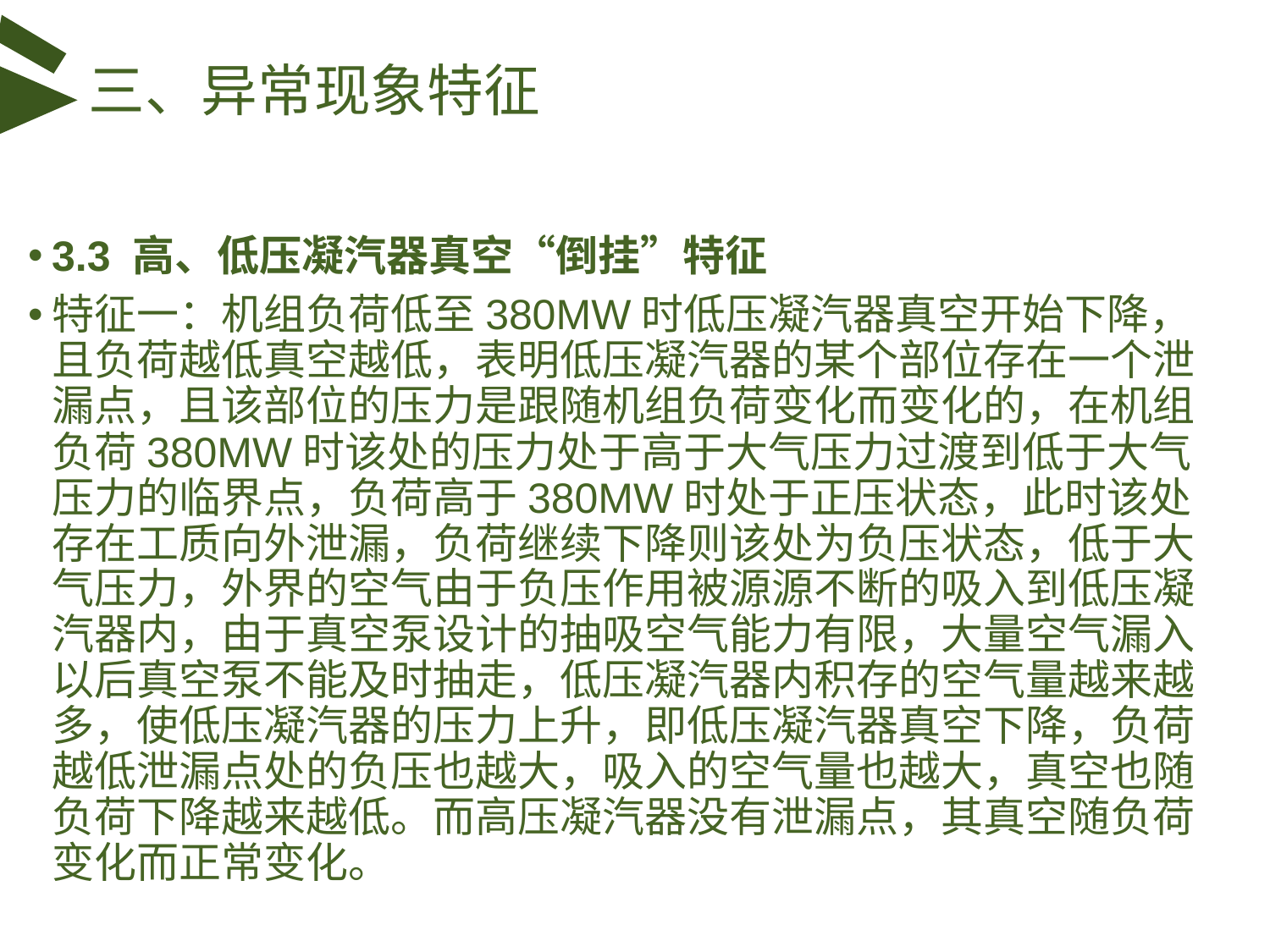

# 三、异常现象特征
3.3 高、低压凝汽器真空“倒挂”特征
特征一：机组负荷低至380MW时低压凝汽器真空开始下降，且负荷越低真空越低，表明低压凝汽器的某个部位存在一个泄漏点，且该部位的压力是跟随机组负荷变化而变化的，在机组负荷380MW时该处的压力处于高于大气压力过渡到低于大气压力的临界点，负荷高于380MW时处于正压状态，此时该处存在工质向外泄漏，负荷继续下降则该处为负压状态，低于大气压力，外界的空气由于负压作用被源源不断的吸入到低压凝汽器内，由于真空泵设计的抽吸空气能力有限，大量空气漏入以后真空泵不能及时抽走，低压凝汽器内积存的空气量越来越多，使低压凝汽器的压力上升，即低压凝汽器真空下降，负荷越低泄漏点处的负压也越大，吸入的空气量也越大，真空也随负荷下降越来越低。而高压凝汽器没有泄漏点，其真空随负荷变化而正常变化。